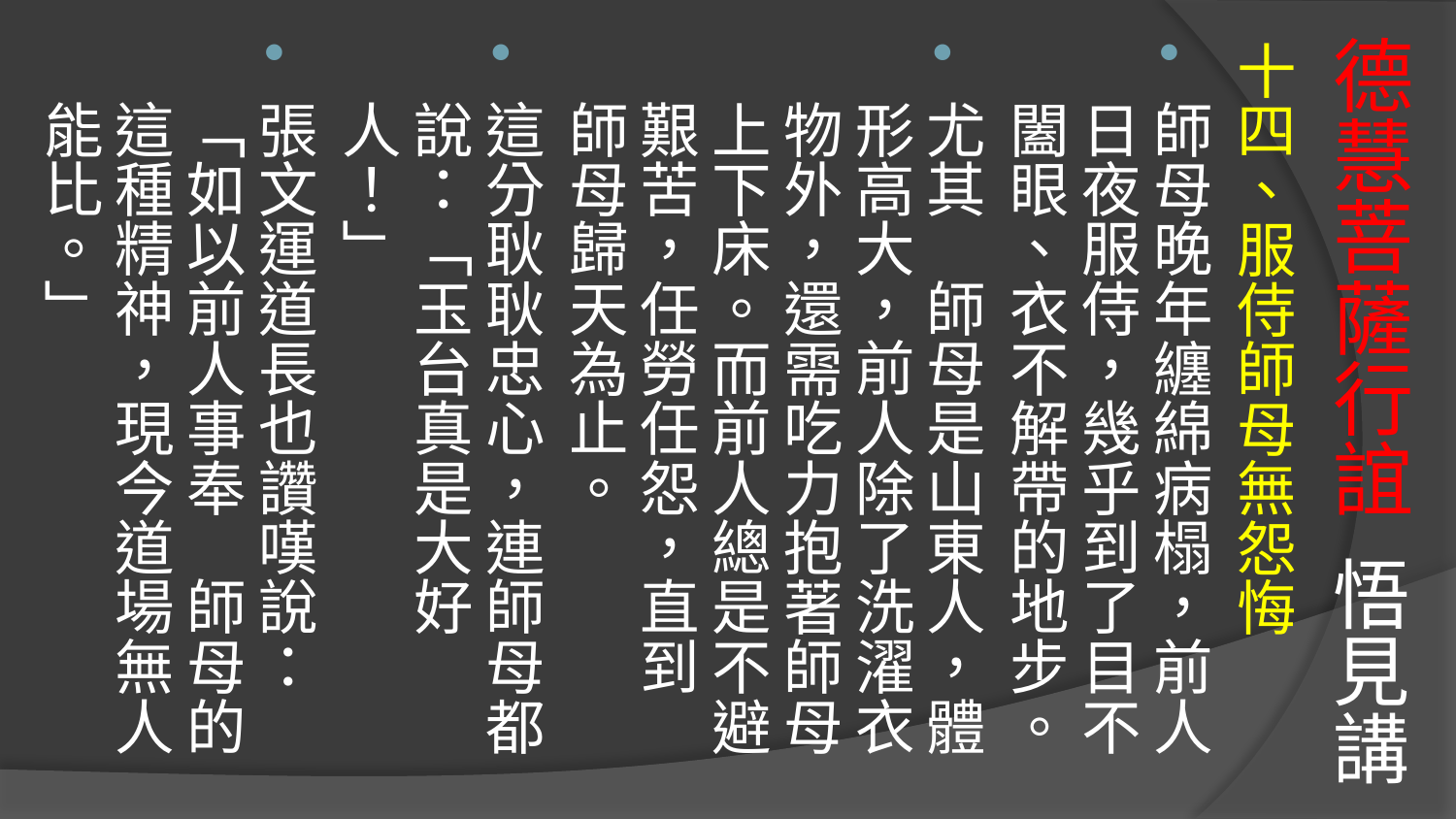

十四、服侍師母無怨悔
師母晚年纏綿病榻，前人日夜服侍，幾乎到了目不闔眼、衣不解帶的地步。
尤其　師母是山東人，體形高大，前人除了洗濯衣物外，還需吃力抱著師母上下床。而前人總是不避艱苦，任勞任怨，直到　師母歸天為止。
這分耿耿忠心，連師母都說：「玉台真是大好人！」
張文運道長也讚嘆說：「如以前人事奉　師母的這種精神，現今道場無人能比。」
# 德慧菩薩行誼  悟見講